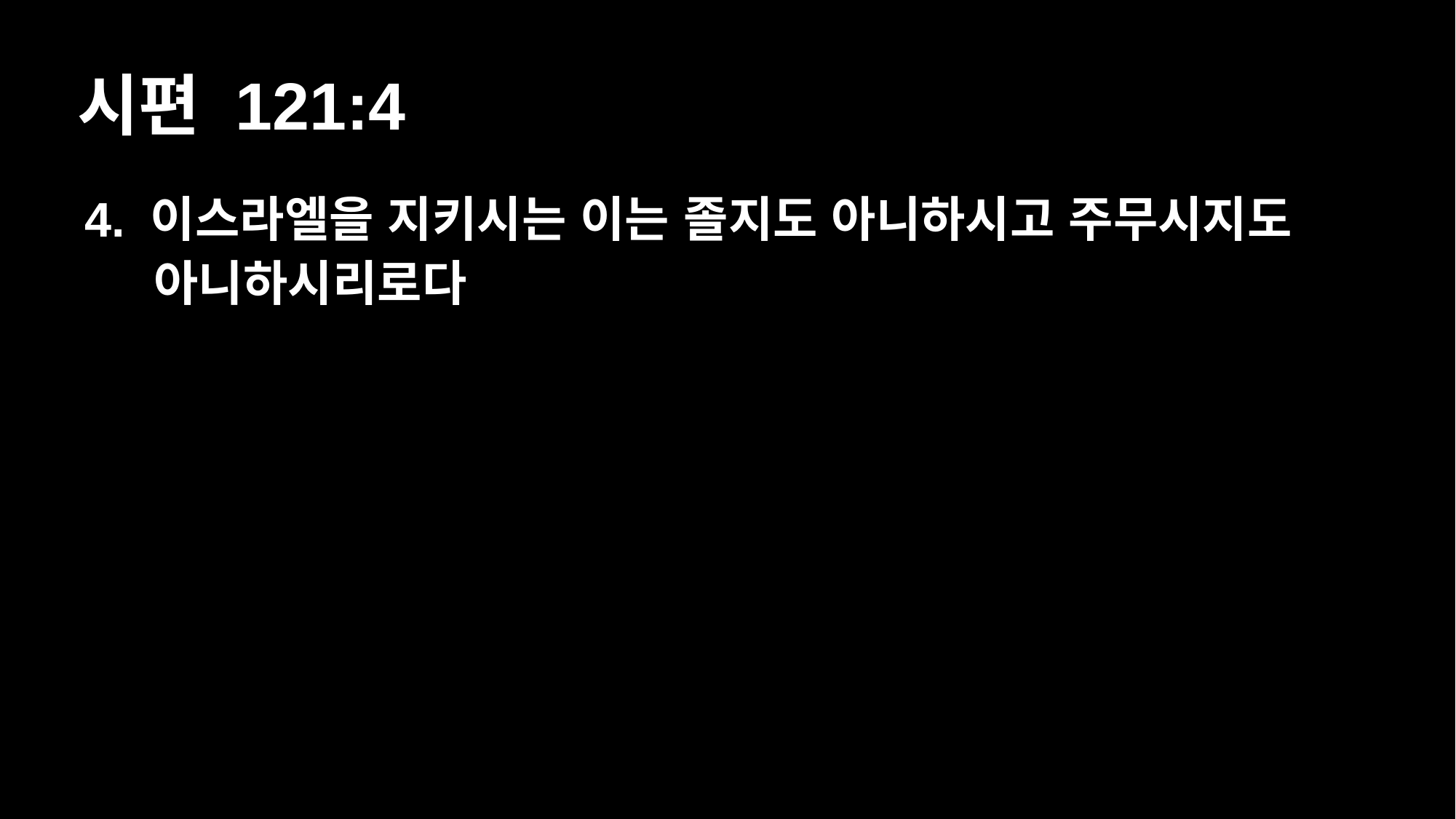

# 시편 121:4
4. 이스라엘을 지키시는 이는 졸지도 아니하시고 주무시지도 아니하시리로다